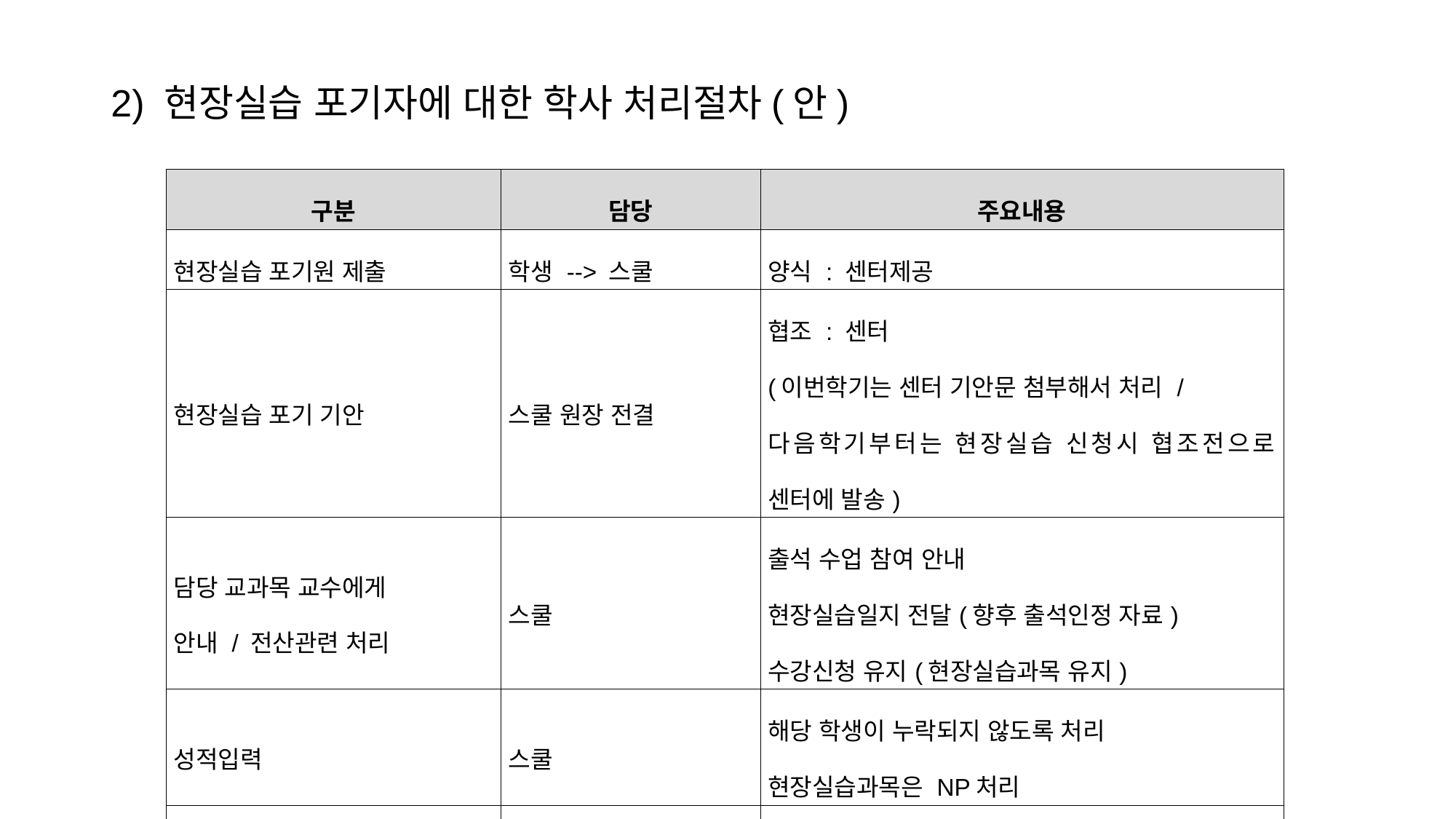

# 2) 현장실습 포기자에 대한 학사 처리절차(안)
| 구분 | 담당 | 주요내용 |
| --- | --- | --- |
| 현장실습 포기원 제출 | 학생 --> 스쿨 | 양식 : 센터제공 |
| 현장실습 포기 기안 | 스쿨 원장 전결 | 협조 : 센터 (이번학기는 센터 기안문 첨부해서 처리 / 다음학기부터는 현장실습 신청시 협조전으로 센터에 발송) |
| 담당 교과목 교수에게 안내 / 전산관련 처리 | 스쿨 | 출석 수업 참여 안내 현장실습일지 전달(향후 출석인정 자료) 수강신청 유지(현장실습과목 유지) |
| 성적입력 | 스쿨 | 해당 학생이 누락되지 않도록 처리 현장실습과목은 NP처리 |
| 성적사정회 | 스쿨 | 관련 사항 특이사항으로 기록 |